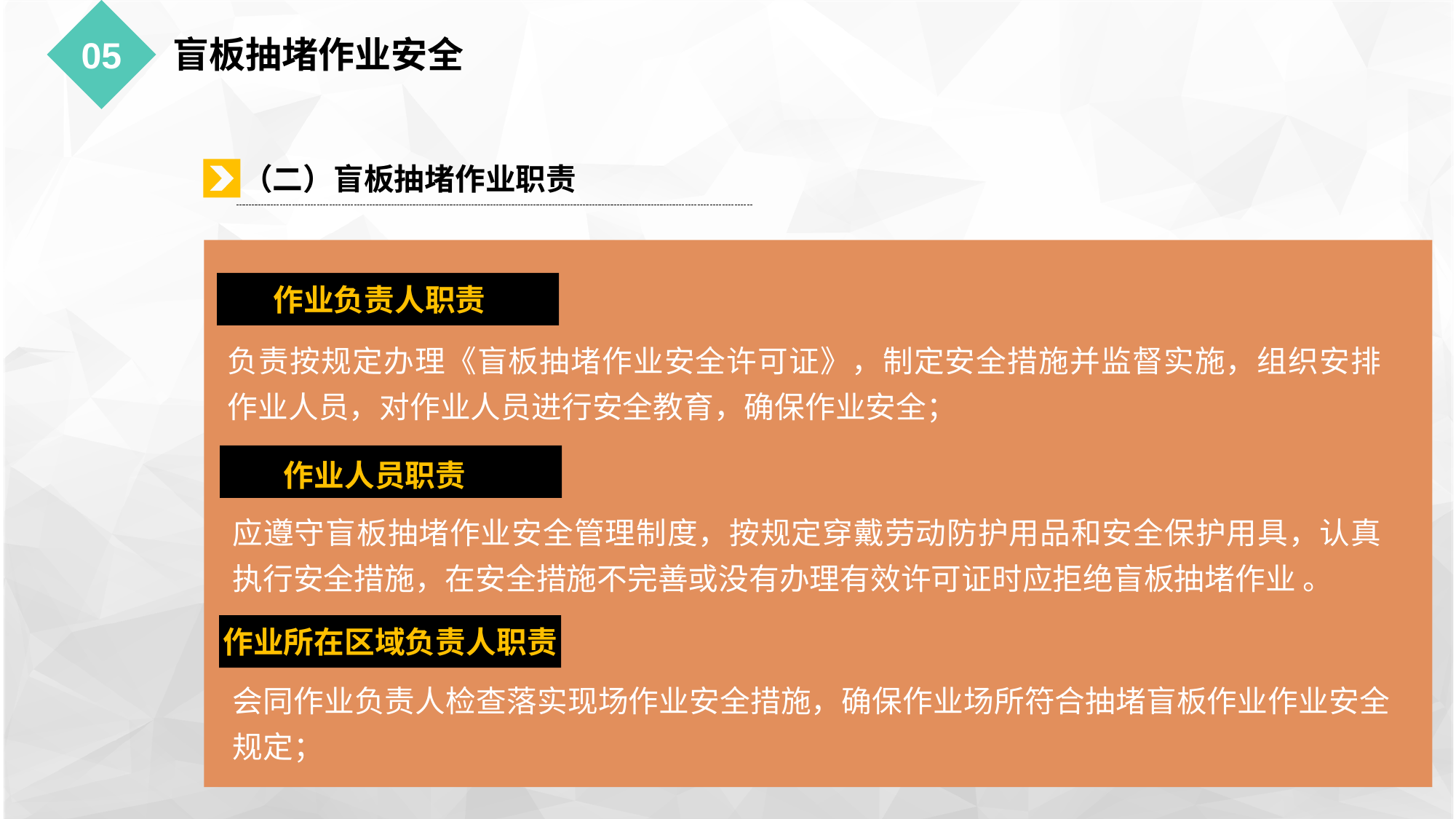

盲板抽堵作业安全
05
（二）盲板抽堵作业职责

作业负责人职责
负责按规定办理《盲板抽堵作业安全许可证》，制定安全措施并监督实施，组织安排作业人员，对作业人员进行安全教育，确保作业安全；

作业人员职责
应遵守盲板抽堵作业安全管理制度，按规定穿戴劳动防护用品和安全保护用具，认真执行安全措施，在安全措施不完善或没有办理有效许可证时应拒绝盲板抽堵作业 。

作业所在区域负责人职责
会同作业负责人检查落实现场作业安全措施，确保作业场所符合抽堵盲板作业作业安全规定；